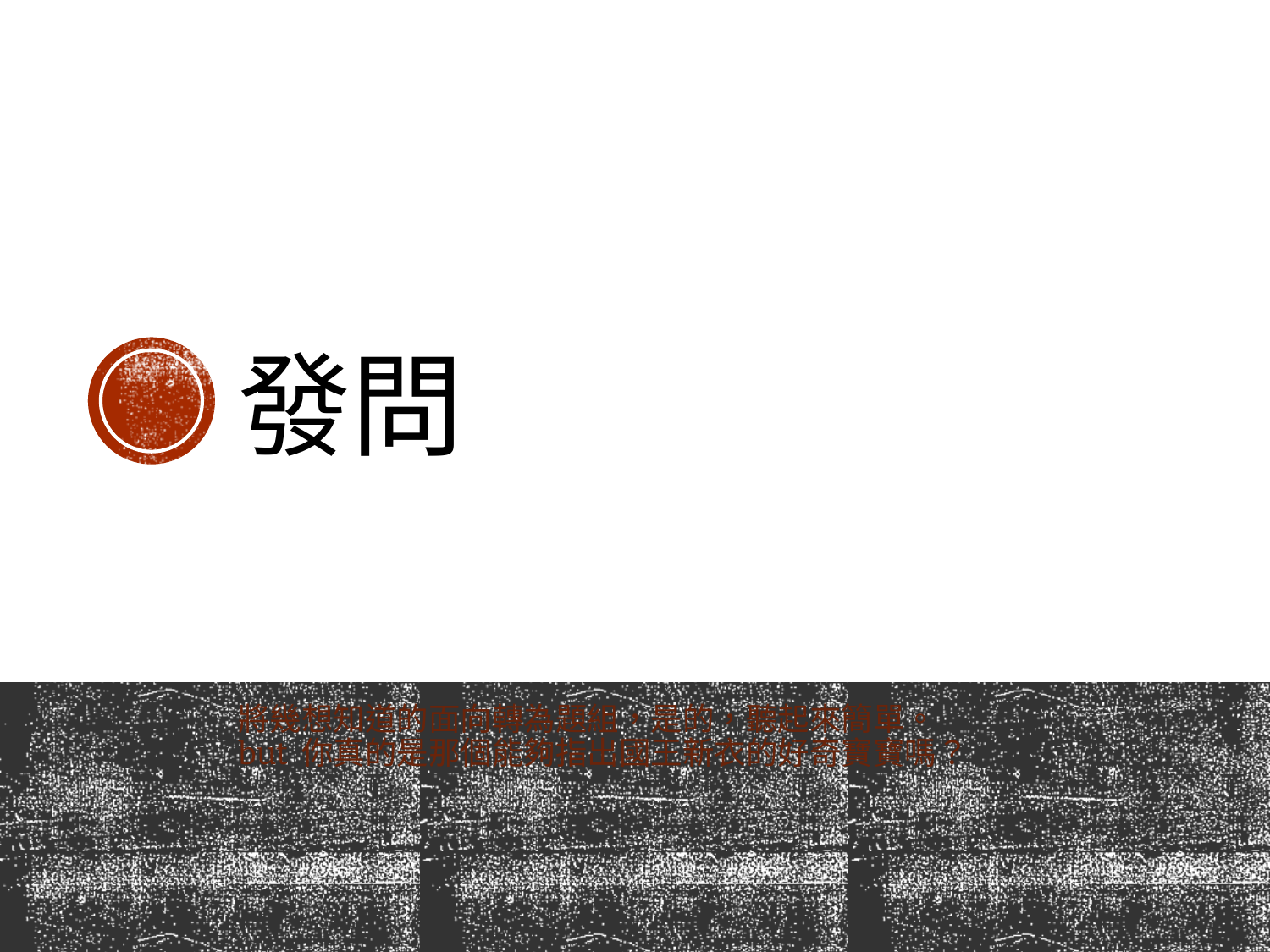

# 發問
將幾想知道的面向轉為題組，是的，聽起來簡單。
but 你真的是那個能夠指出國王新衣的好奇寶寶嗎？